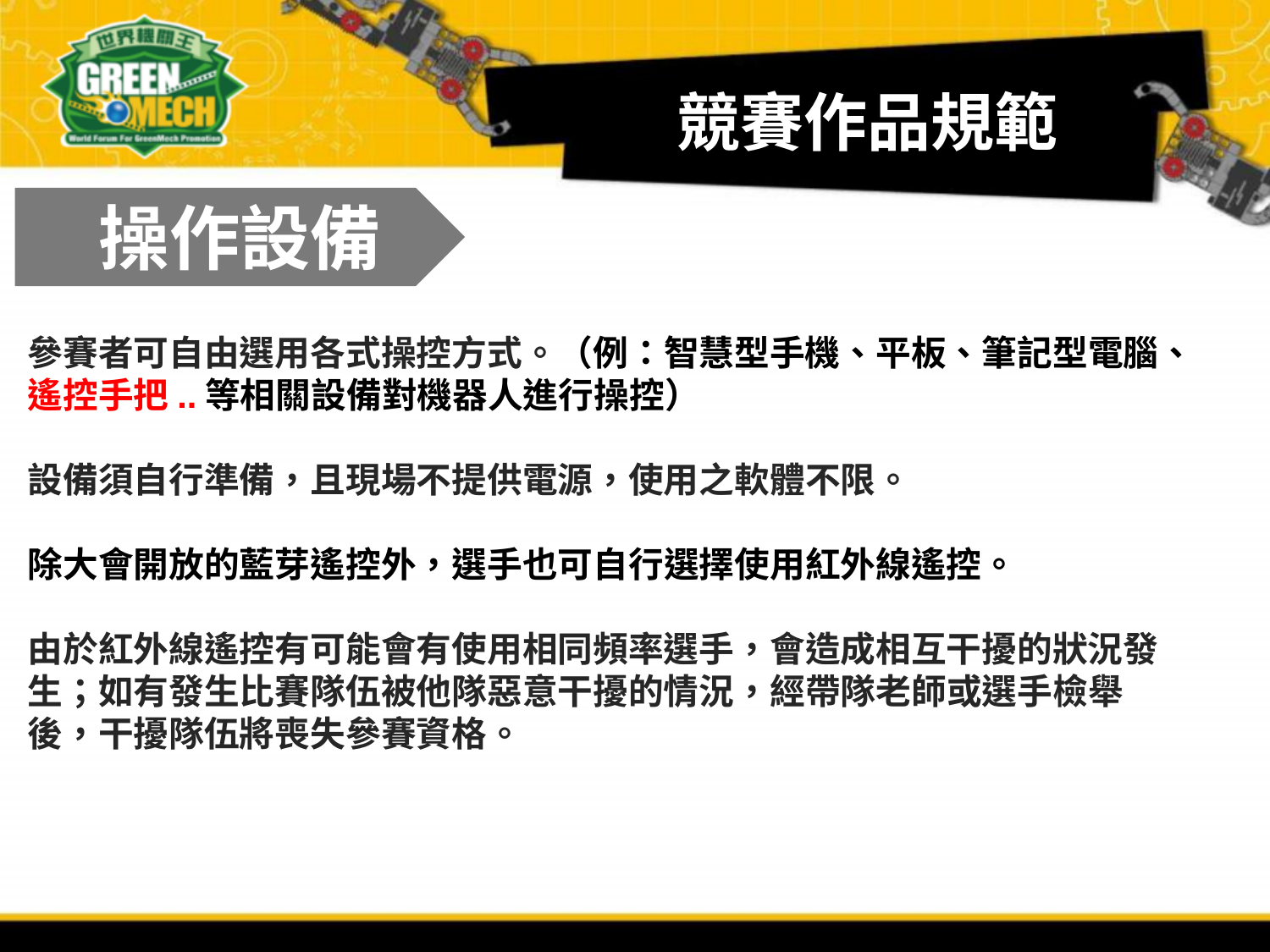

競賽作品規範

操作設備
參賽者可自由選用各式操控方式。（例：智慧型手機、平板、筆記型電腦、遙控手把..等相關設備對機器人進行操控）

設備須自行準備，且現場不提供電源，使用之軟體不限。

除大會開放的藍芽遙控外，選手也可自行選擇使用紅外線遙控。

由於紅外線遙控有可能會有使用相同頻率選手，會造成相互干擾的狀況發生；如有發生比賽隊伍被他隊惡意干擾的情況，經帶隊老師或選手檢舉後，干擾隊伍將喪失參賽資格。